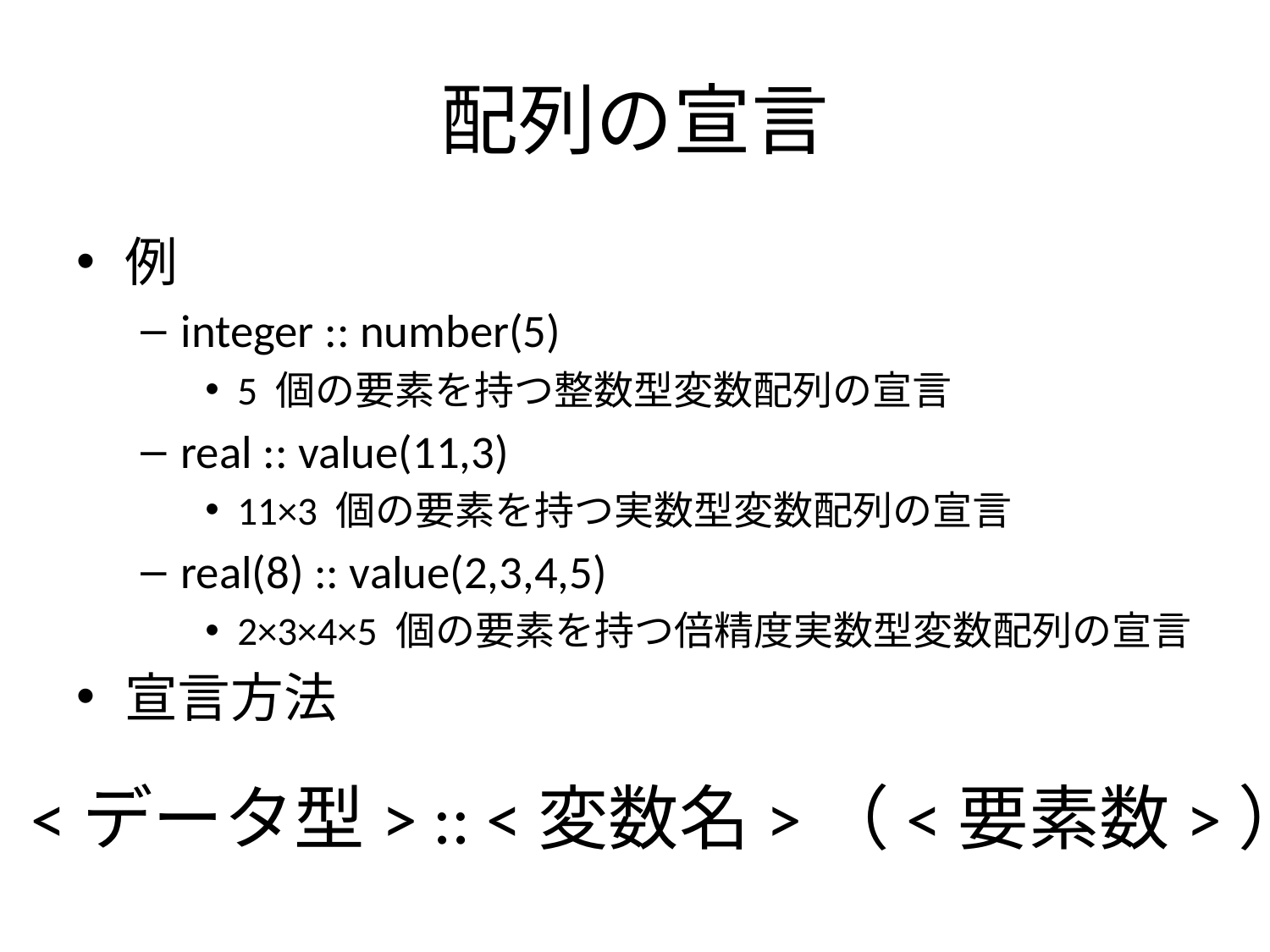

# 配列の宣言
例
integer :: number(5)
5 個の要素を持つ整数型変数配列の宣言
real :: value(11,3)
11×3 個の要素を持つ実数型変数配列の宣言
real(8) :: value(2,3,4,5)
2×3×4×5 個の要素を持つ倍精度実数型変数配列の宣言
宣言方法

<データ型> :: <変数名>（<要素数>）